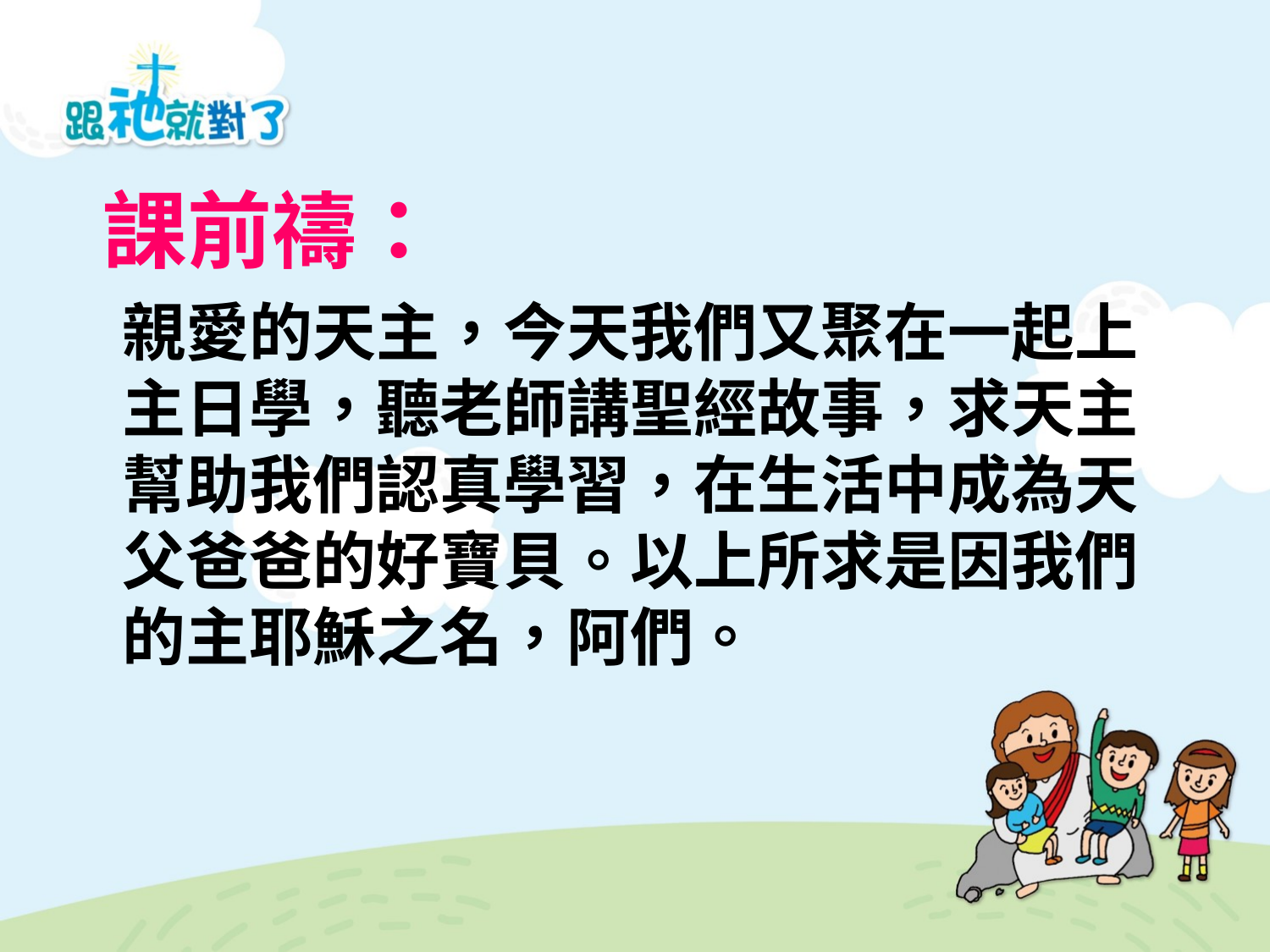

課前禱：
親愛的天主，今天我們又聚在一起上主日學，聽老師講聖經故事，求天主幫助我們認真學習，在生活中成為天父爸爸的好寶貝。以上所求是因我們的主耶穌之名，阿們。